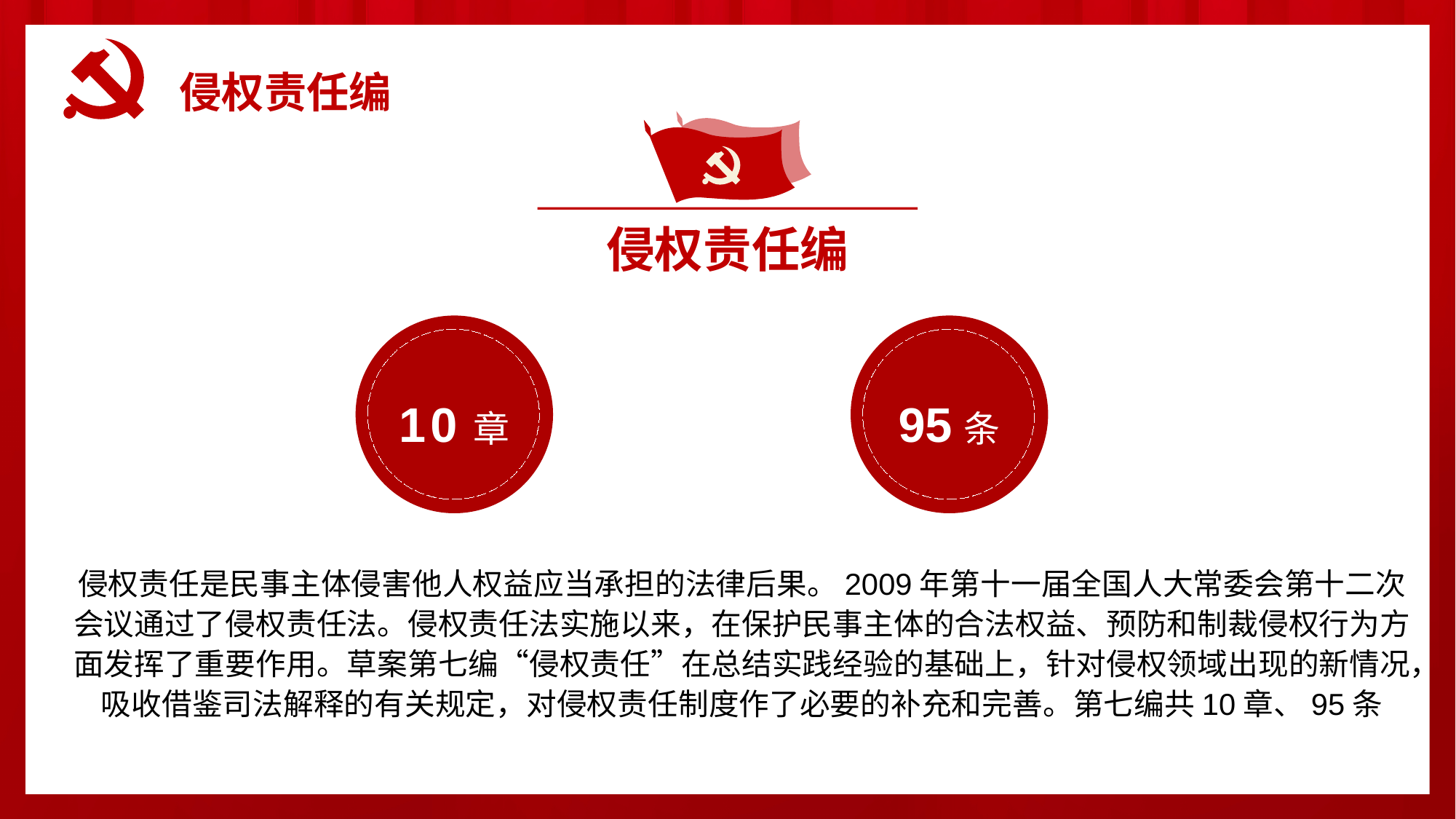

侵权责任编

侵权责任编

10章

95条
侵权责任是民事主体侵害他人权益应当承担的法律后果。2009年第十一届全国人大常委会第十二次会议通过了侵权责任法。侵权责任法实施以来，在保护民事主体的合法权益、预防和制裁侵权行为方面发挥了重要作用。草案第七编“侵权责任”在总结实践经验的基础上，针对侵权领域出现的新情况，吸收借鉴司法解释的有关规定，对侵权责任制度作了必要的补充和完善。第七编共10章、95条